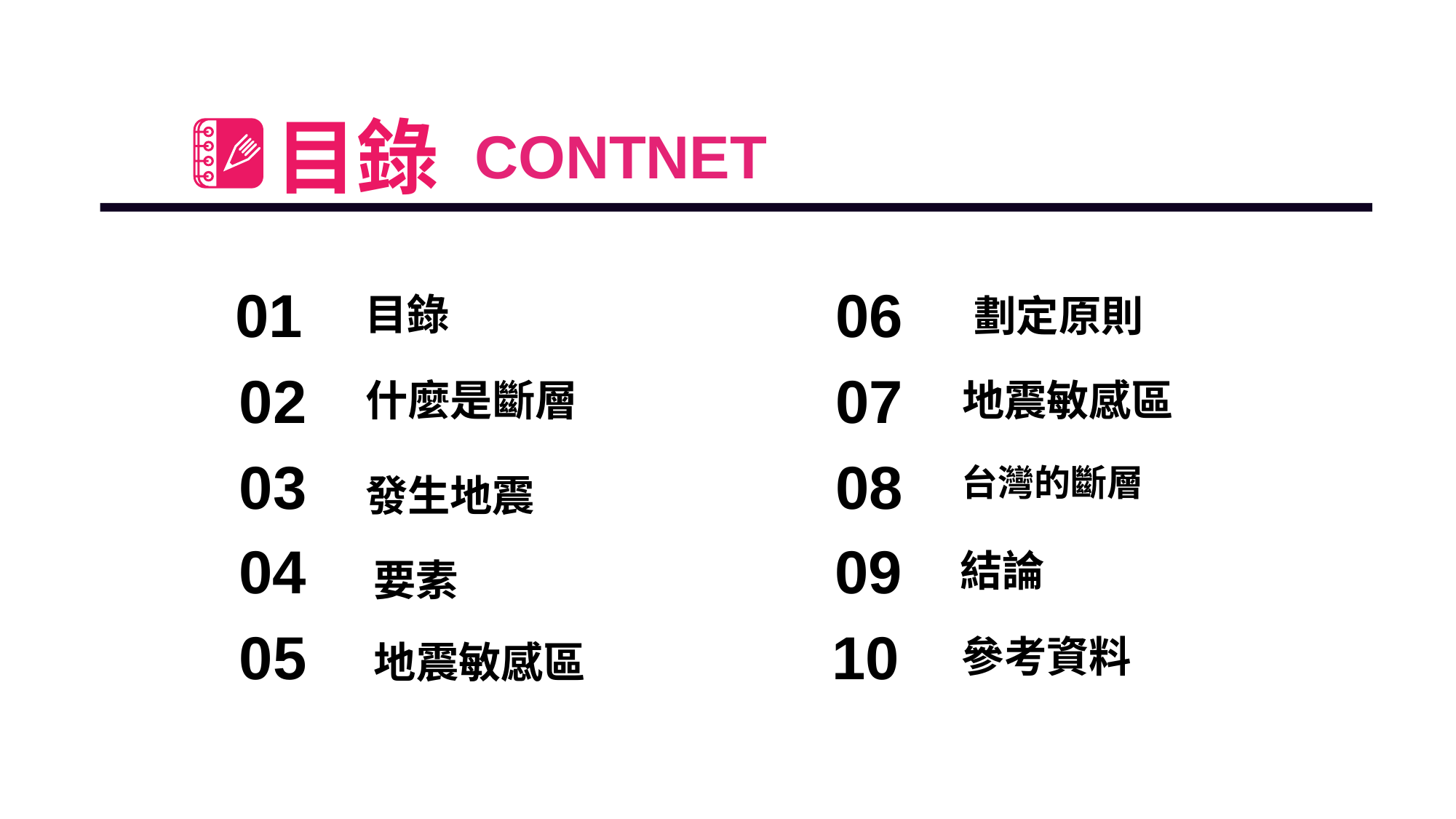

目錄
CONTNET

01
06
目錄
劃定原則
02
07
什麼是斷層
地震敏感區
03
08
台灣的斷層
發生地震
04
09
結論
要素
05
10
參考資料
地震敏感區